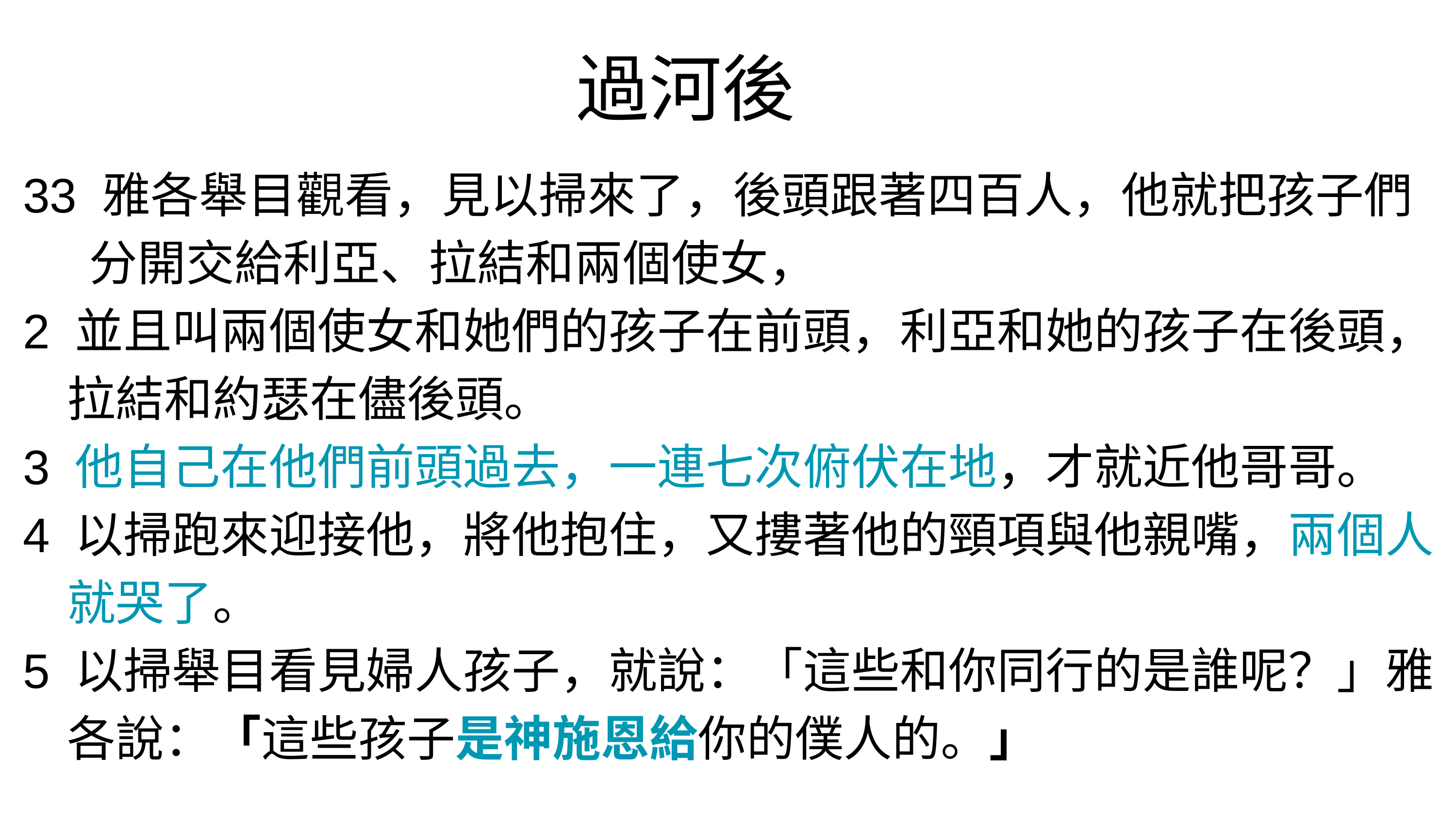

過河後
33 雅各舉目觀看，見以掃來了，後頭跟著四百人，他就把孩子們
     分開交給利亞、拉結和兩個使女，
2 並且叫兩個使女和她們的孩子在前頭，利亞和她的孩子在後頭，
   拉結和約瑟在儘後頭。
3 他自己在他們前頭過去，一連七次俯伏在地，才就近他哥哥。
4 以掃跑來迎接他，將他抱住，又摟著他的頸項與他親嘴，兩個人
   就哭了。
5 以掃舉目看見婦人孩子，就說：「這些和你同行的是誰呢？」雅
   各說：「這些孩子是神施恩給你的僕人的。」